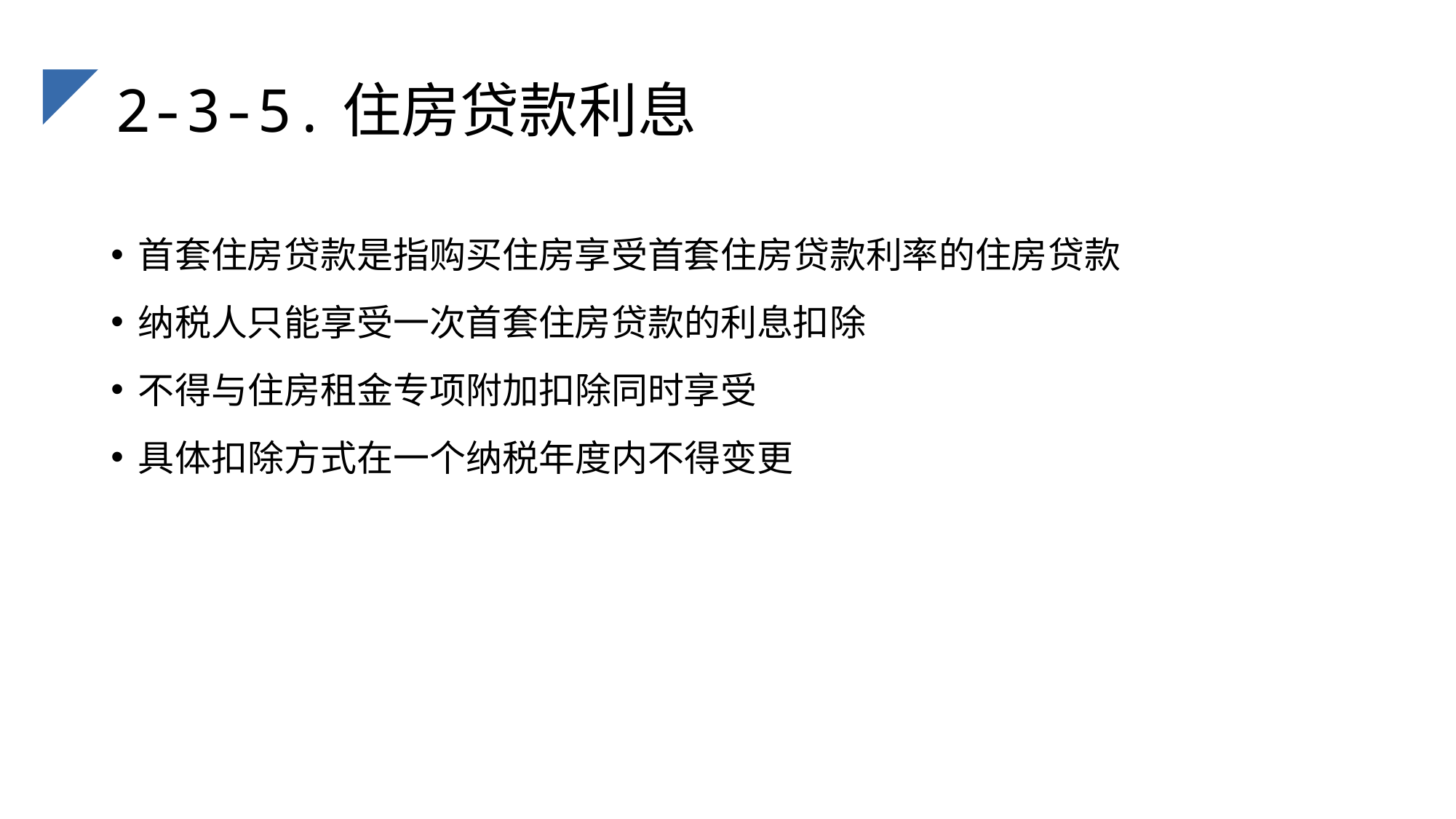

# 2-3-5.住房贷款利息
首套住房贷款是指购买住房享受首套住房贷款利率的住房贷款
纳税人只能享受一次首套住房贷款的利息扣除
不得与住房租金专项附加扣除同时享受
具体扣除方式在一个纳税年度内不得变更